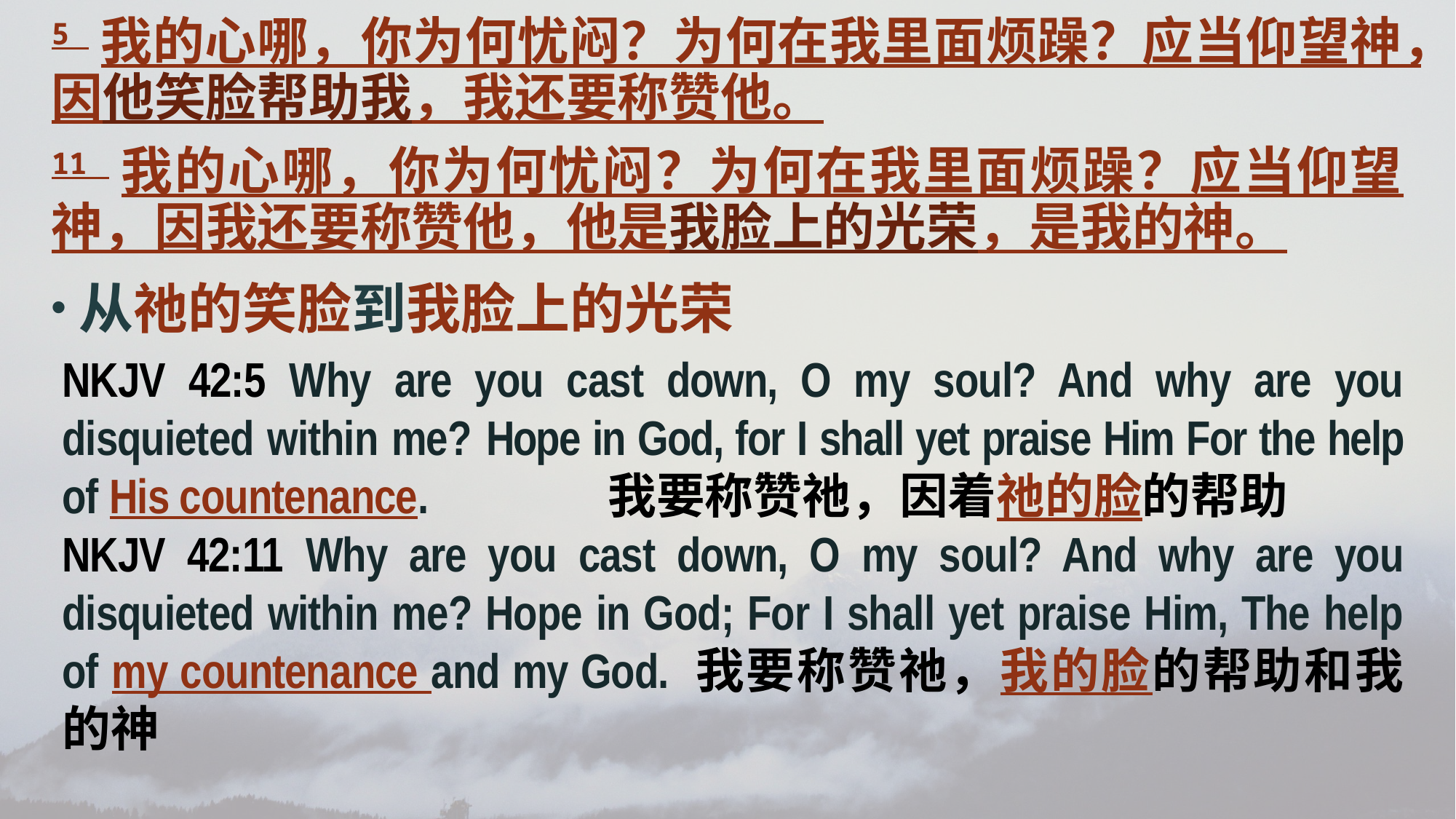

5 我的心哪，你为何忧闷？为何在我里面烦躁？应当仰望神，因他笑脸帮助我，我还要称赞他。
11 我的心哪，你为何忧闷？为何在我里面烦躁？应当仰望神，因我还要称赞他，他是我脸上的光荣，是我的神。
从祂的笑脸到我脸上的光荣
NKJV 42:5 Why are you cast down, O my soul? And why are you disquieted within me? Hope in God, for I shall yet praise Him For the help of His countenance.		我要称赞祂，因着祂的脸的帮助
NKJV 42:11 Why are you cast down, O my soul? And why are you disquieted within me? Hope in God; For I shall yet praise Him, The help of my countenance and my God. 我要称赞祂，我的脸的帮助和我的神